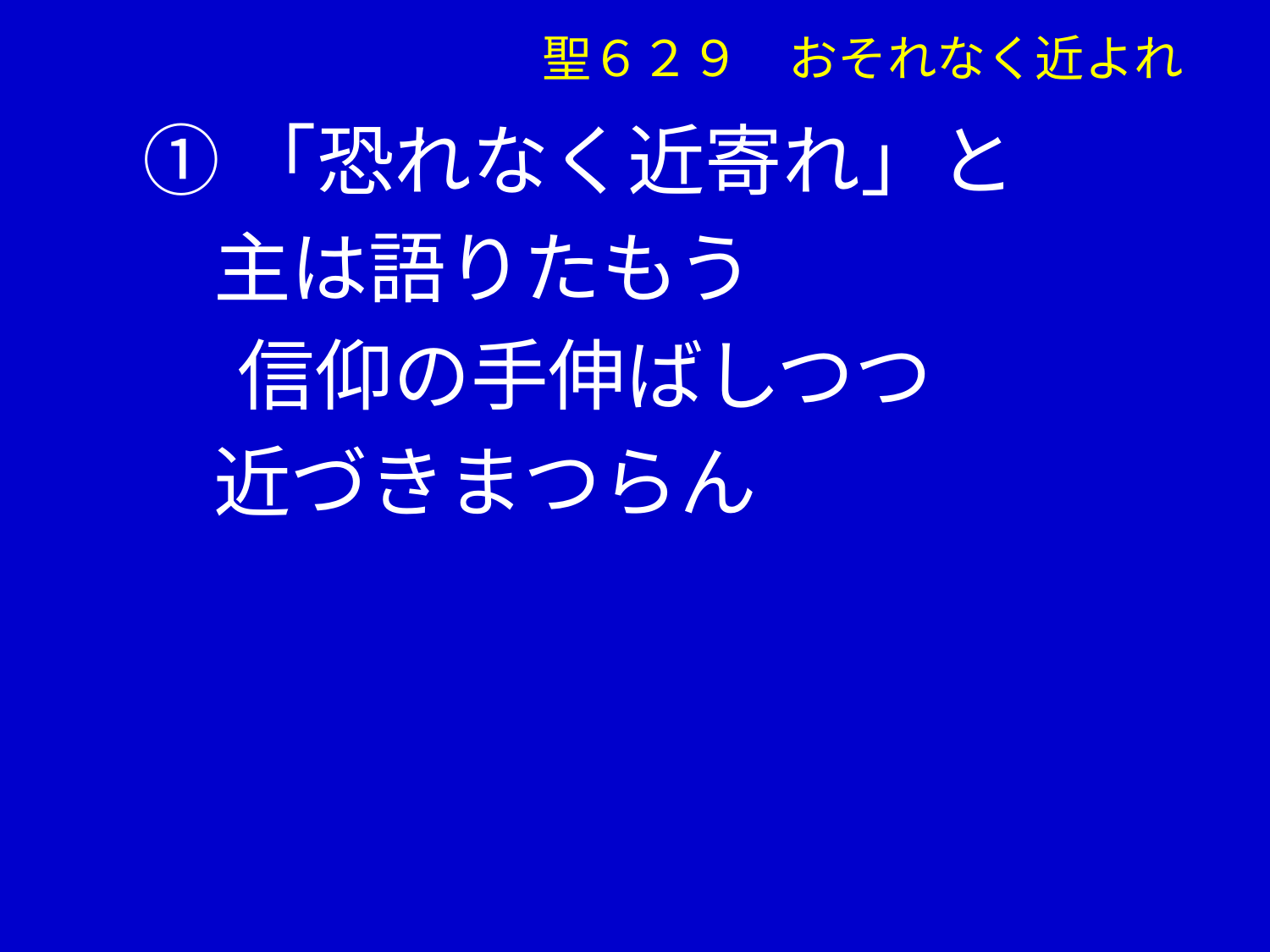

聖６２９　おそれなく近よれ
①「恐れなく近寄れ」と
   主は語りたもう
　 信仰の手伸ばしつつ
   近づきまつらん